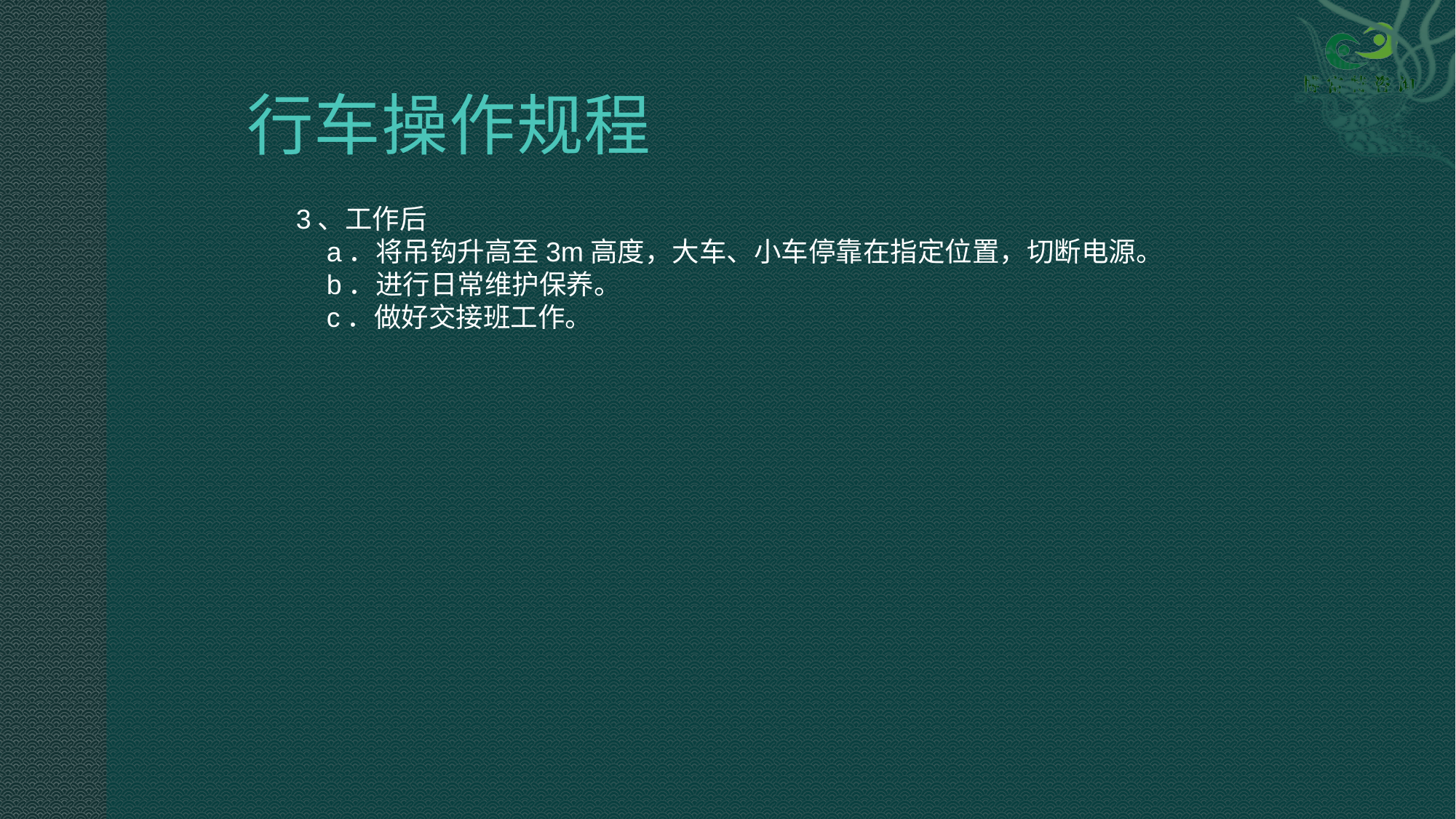

# 行车操作规程
    3、工作后
　　a．将吊钩升高至3m高度，大车、小车停靠在指定位置，切断电源。
　　b．进行日常维护保养。
　　c．做好交接班工作。
31